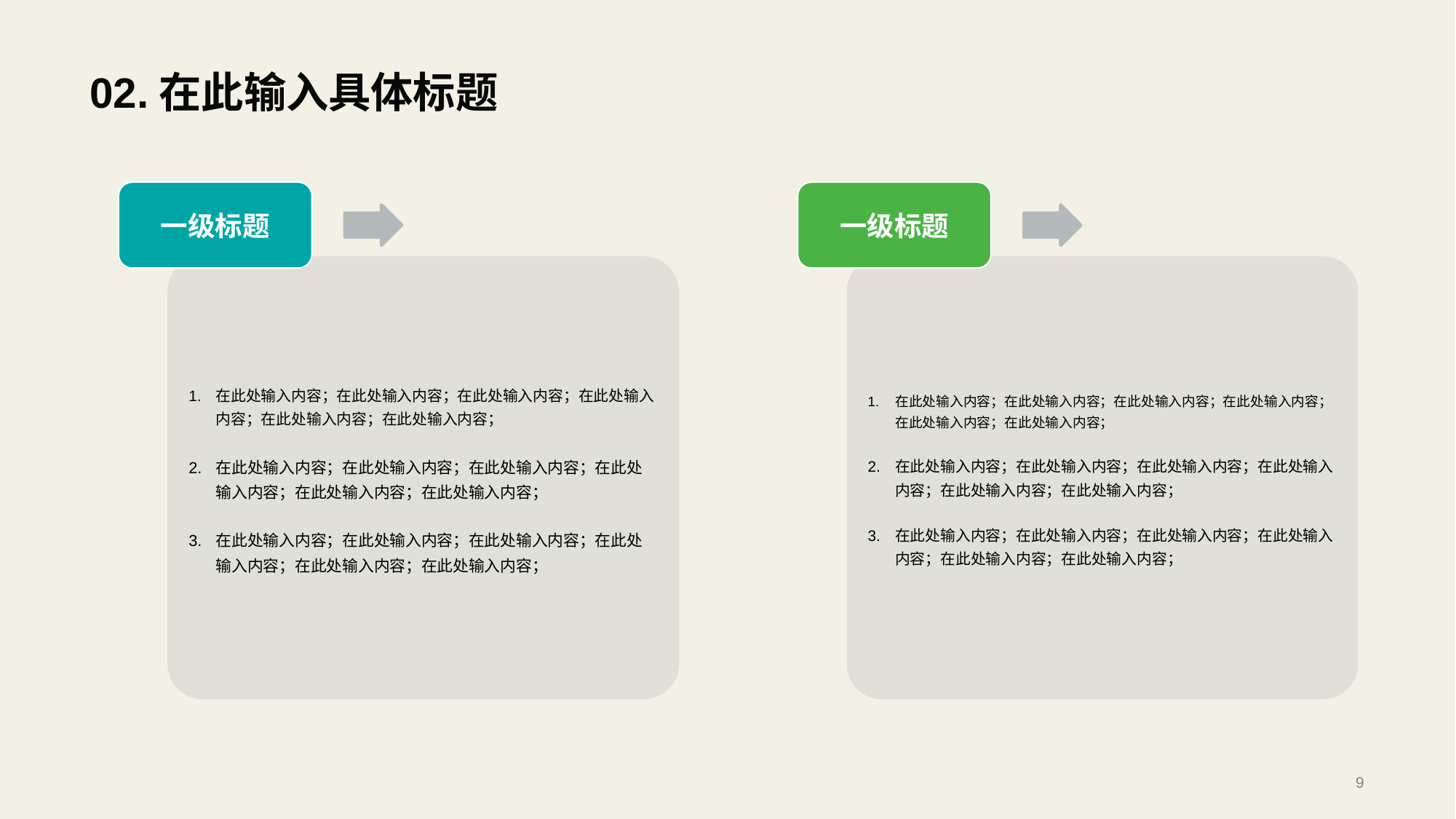

# 02.在此输入具体标题
一级标题
一级标题

在此处输入内容；在此处输入内容；在此处输入内容；在此处输入内容；在此处输入内容；在此处输入内容；

在此处输入内容；在此处输入内容；在此处输入内容；在此处输入内容；在此处输入内容；在此处输入内容；

在此处输入内容；在此处输入内容；在此处输入内容；在此处输入内容；在此处输入内容；在此处输入内容；
在此处输入内容；在此处输入内容；在此处输入内容；在此处输入内容；在此处输入内容；在此处输入内容；

在此处输入内容；在此处输入内容；在此处输入内容；在此处输入内容；在此处输入内容；在此处输入内容；

在此处输入内容；在此处输入内容；在此处输入内容；在此处输入内容；在此处输入内容；在此处输入内容；
9